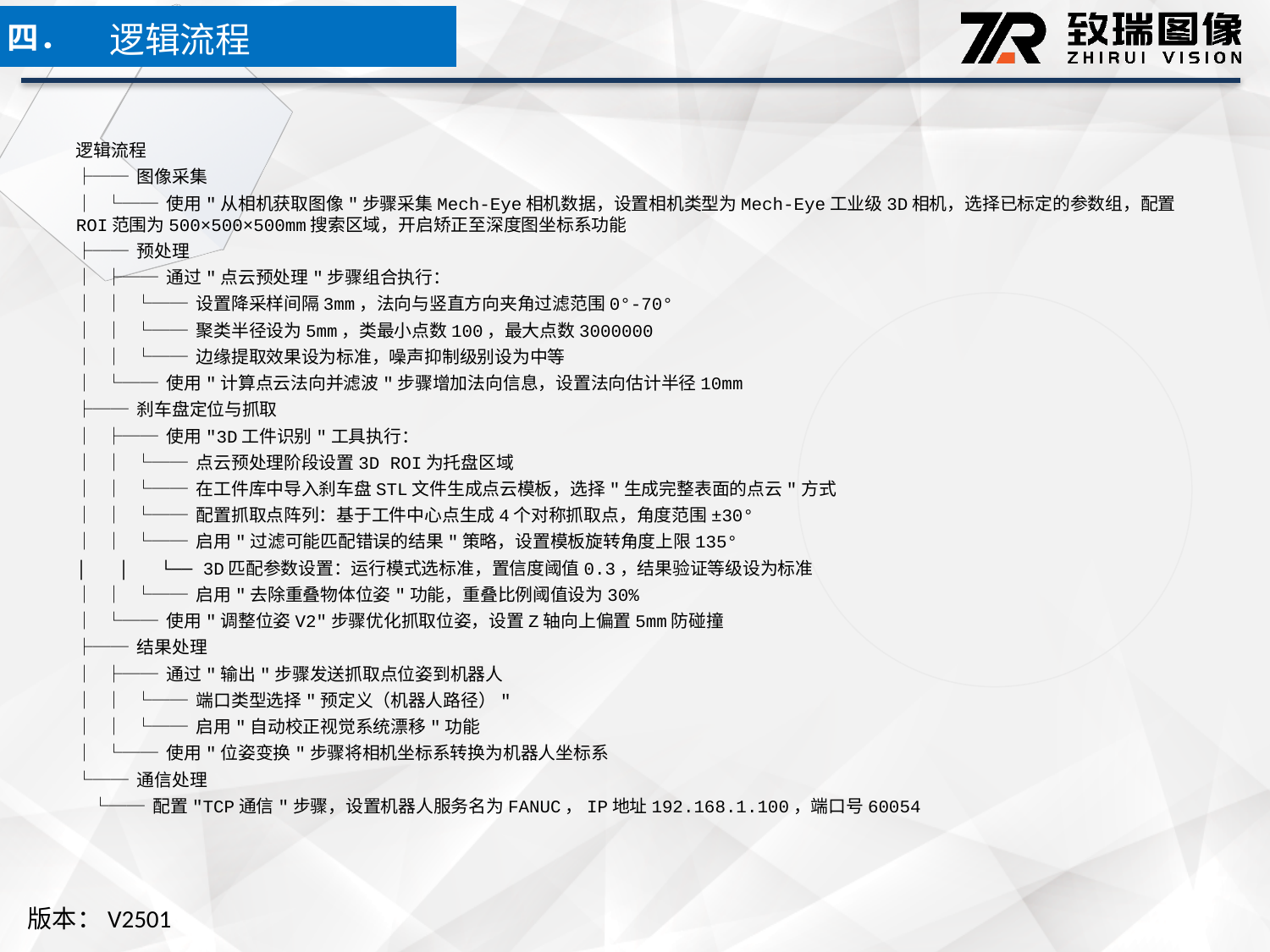

逻辑流程
四．

逻辑流程
├── 图像采集
│   └── 使用"从相机获取图像"步骤采集Mech-Eye相机数据，设置相机类型为Mech-Eye工业级3D相机，选择已标定的参数组，配置ROI范围为500×500×500mm搜索区域，开启矫正至深度图坐标系功能
├── 预处理
│   ├── 通过"点云预处理"步骤组合执行：
│   │   └── 设置降采样间隔3mm，法向与竖直方向夹角过滤范围0°-70°
│   │   └── 聚类半径设为5mm，类最小点数100，最大点数3000000
│   │   └── 边缘提取效果设为标准，噪声抑制级别设为中等
│   └── 使用"计算点云法向并滤波"步骤增加法向信息，设置法向估计半径10mm
├── 刹车盘定位与抓取
│   ├── 使用"3D工件识别"工具执行：
│   │   └── 点云预处理阶段设置3D ROI为托盘区域
│   │   └── 在工件库中导入刹车盘STL文件生成点云模板，选择"生成完整表面的点云"方式
│   │   └── 配置抓取点阵列：基于工件中心点生成4个对称抓取点，角度范围±30°
│   │   └── 启用"过滤可能匹配错误的结果"策略，设置模板旋转角度上限135°
│   │   └── 3D匹配参数设置：运行模式选标准，置信度阈值0.3，结果验证等级设为标准
│   │   └── 启用"去除重叠物体位姿"功能，重叠比例阈值设为30%
│   └── 使用"调整位姿V2"步骤优化抓取位姿，设置Z轴向上偏置5mm防碰撞
├── 结果处理
│   ├── 通过"输出"步骤发送抓取点位姿到机器人
│   │   └── 端口类型选择"预定义（机器人路径）"
│   │   └── 启用"自动校正视觉系统漂移"功能
│   └── 使用"位姿变换"步骤将相机坐标系转换为机器人坐标系
└── 通信处理
    └── 配置"TCP通信"步骤，设置机器人服务名为FANUC，IP地址192.168.1.100，端口号60054